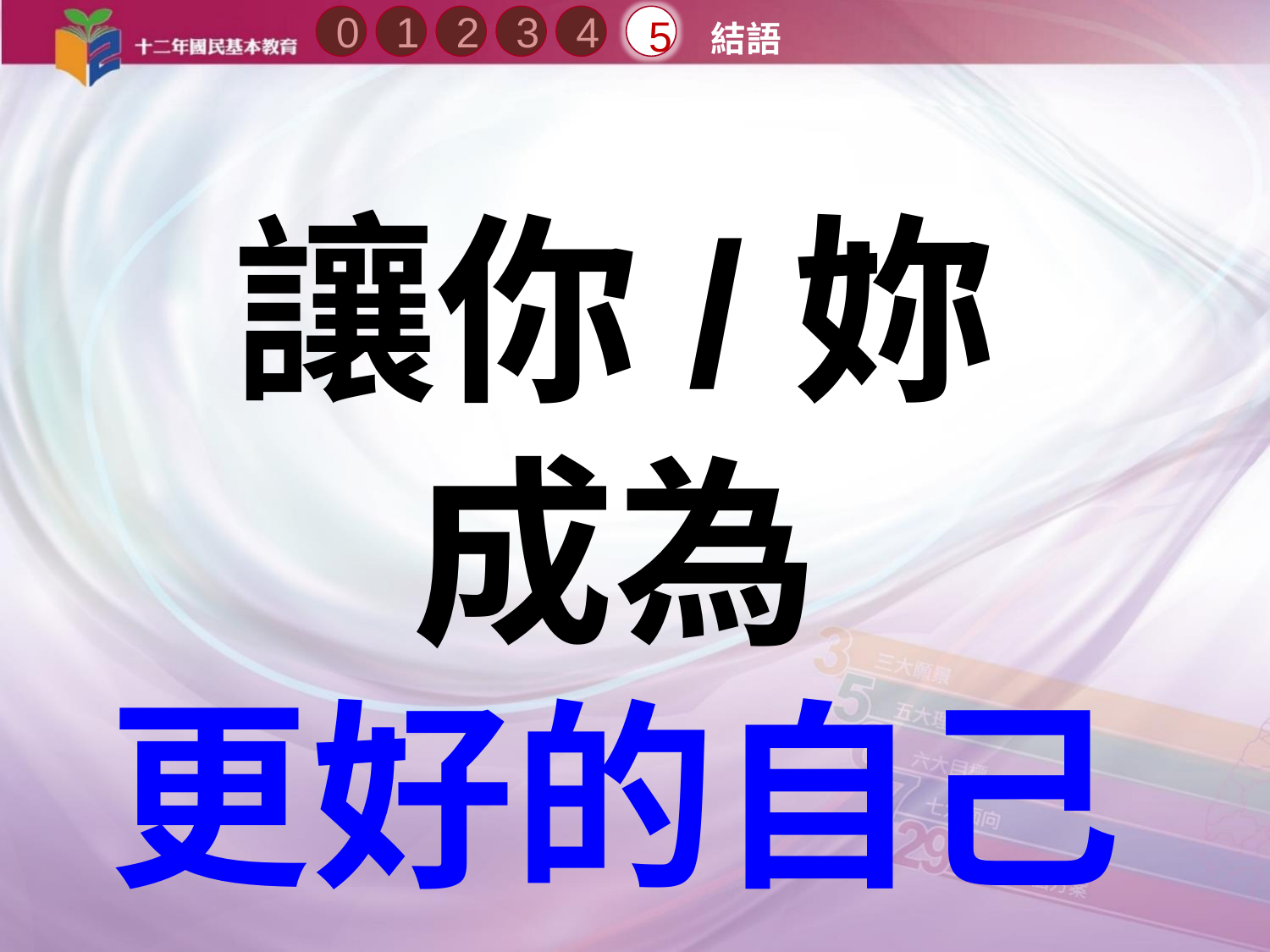

0
2
5
1
3
4
結語
讓你/妳
成為
更好的自己